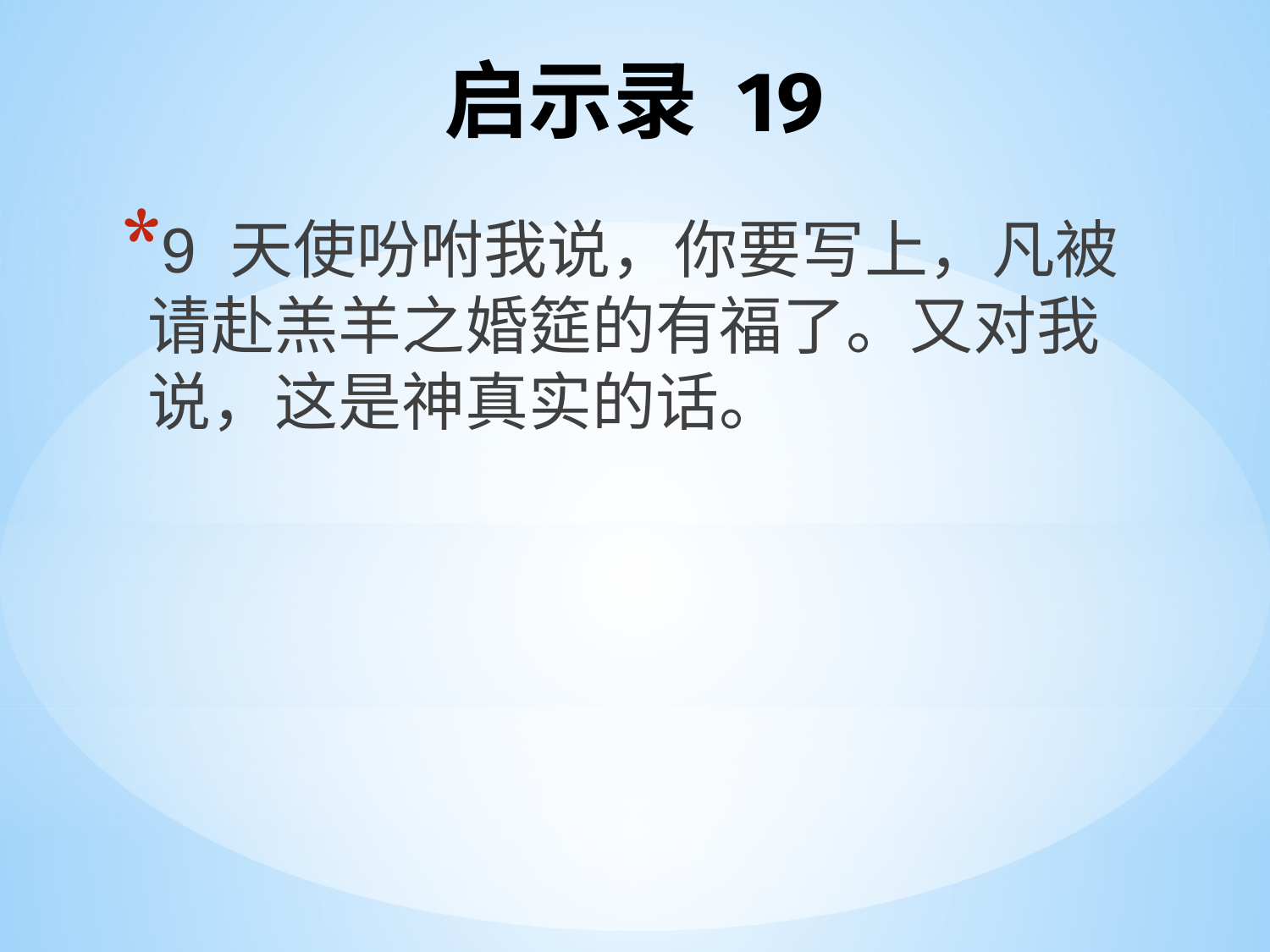

# 启示录 19
9 天使吩咐我说，你要写上，凡被请赴羔羊之婚筵的有福了。又对我说，这是神真实的话。